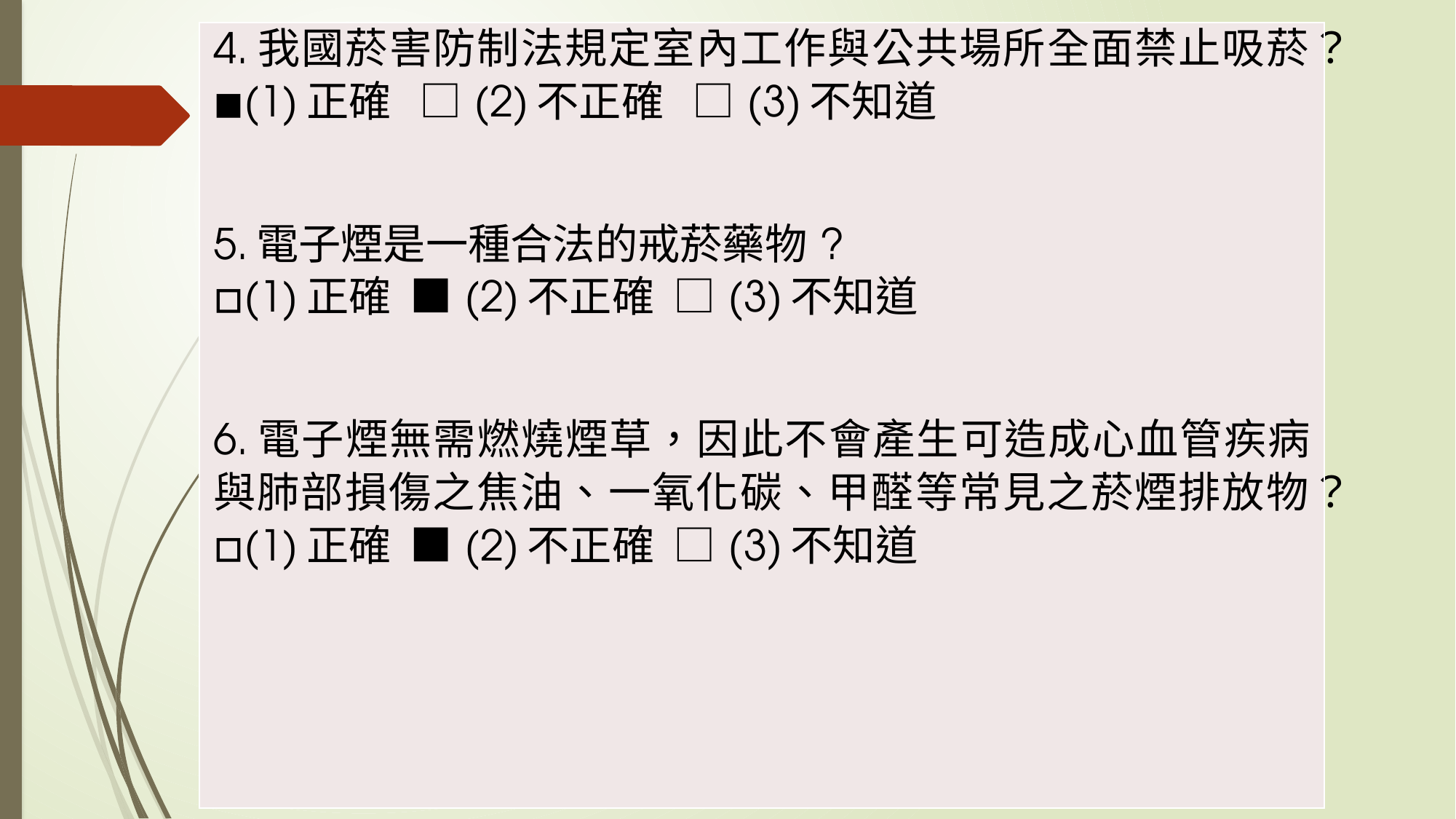

| 4.我國菸害防制法規定室內工作與公共場所全面禁止吸菸？ ■(1)正確 □(2)不正確 □(3)不知道 5.電子煙是一種合法的戒菸藥物? □(1)正確 ■(2)不正確 □(3)不知道 6.電子煙無需燃燒煙草，因此不會產生可造成心血管疾病與肺部損傷之焦油、一氧化碳、甲醛等常見之菸煙排放物？ □(1)正確 ■(2)不正確 □(3)不知道 |
| --- |